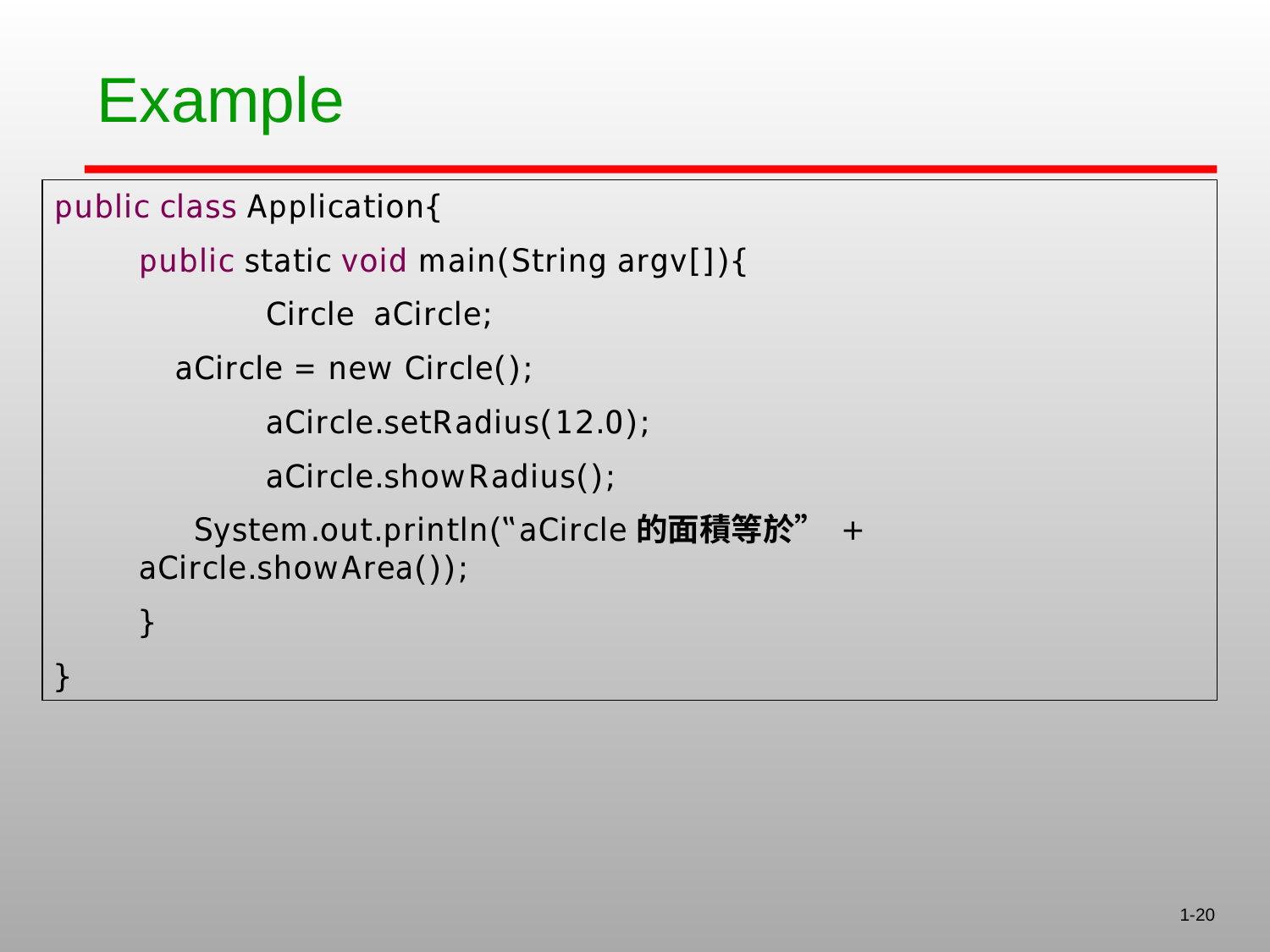

# Example
public class Application{
	public static void main(String argv[]){
		Circle  aCircle;
             aCircle = new Circle();
		aCircle.setRadius(12.0);
		aCircle.showRadius();
               System.out.println(“aCircle的面積等於” + aCircle.showArea());
	}
}
1-20